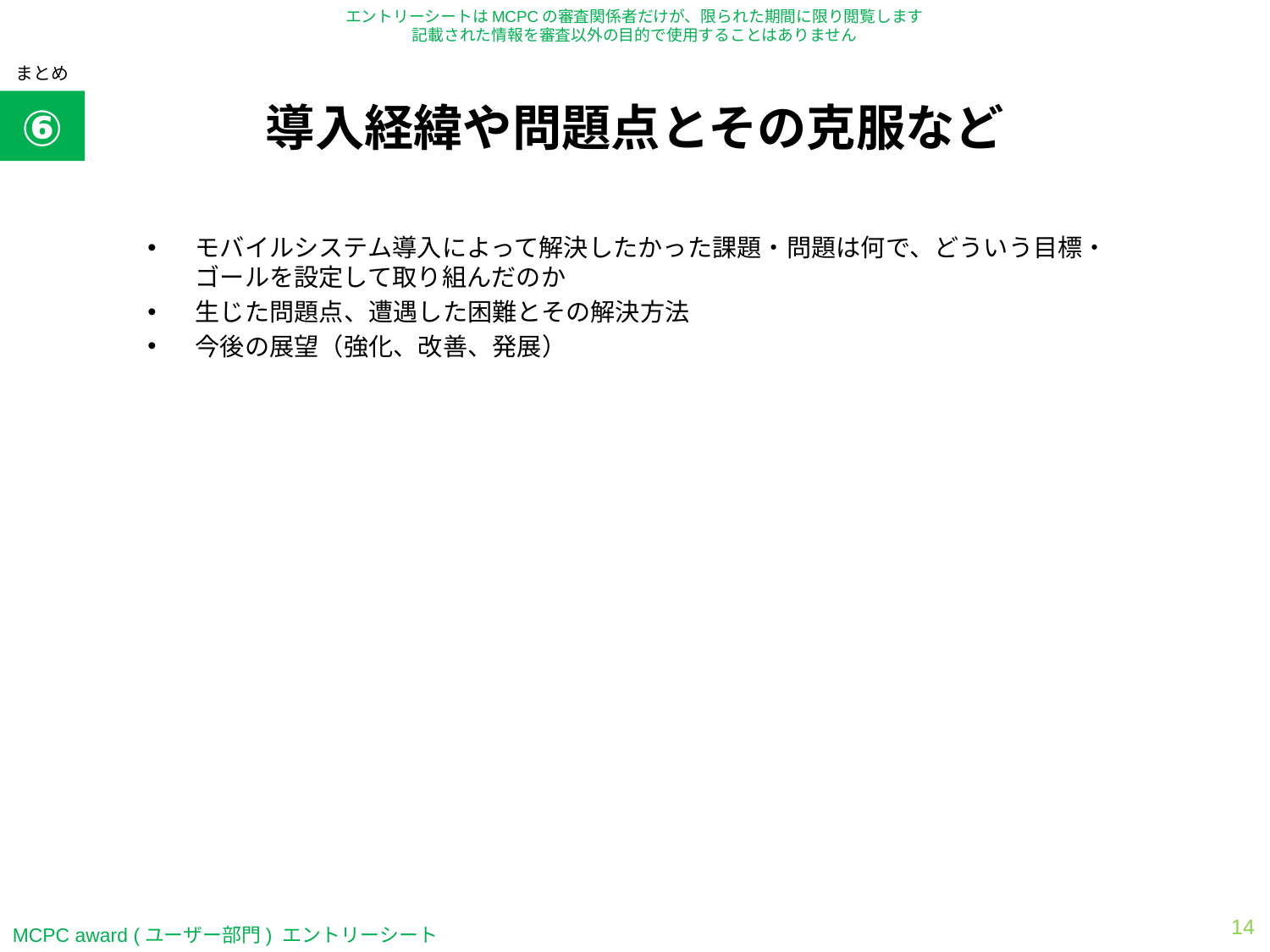

まとめ
# 導入経緯や問題点とその克服など
⑥
モバイルシステム導入によって解決したかった課題・問題は何で、どういう目標・ゴールを設定して取り組んだのか
生じた問題点、遭遇した困難とその解決方法
今後の展望（強化、改善、発展）

14